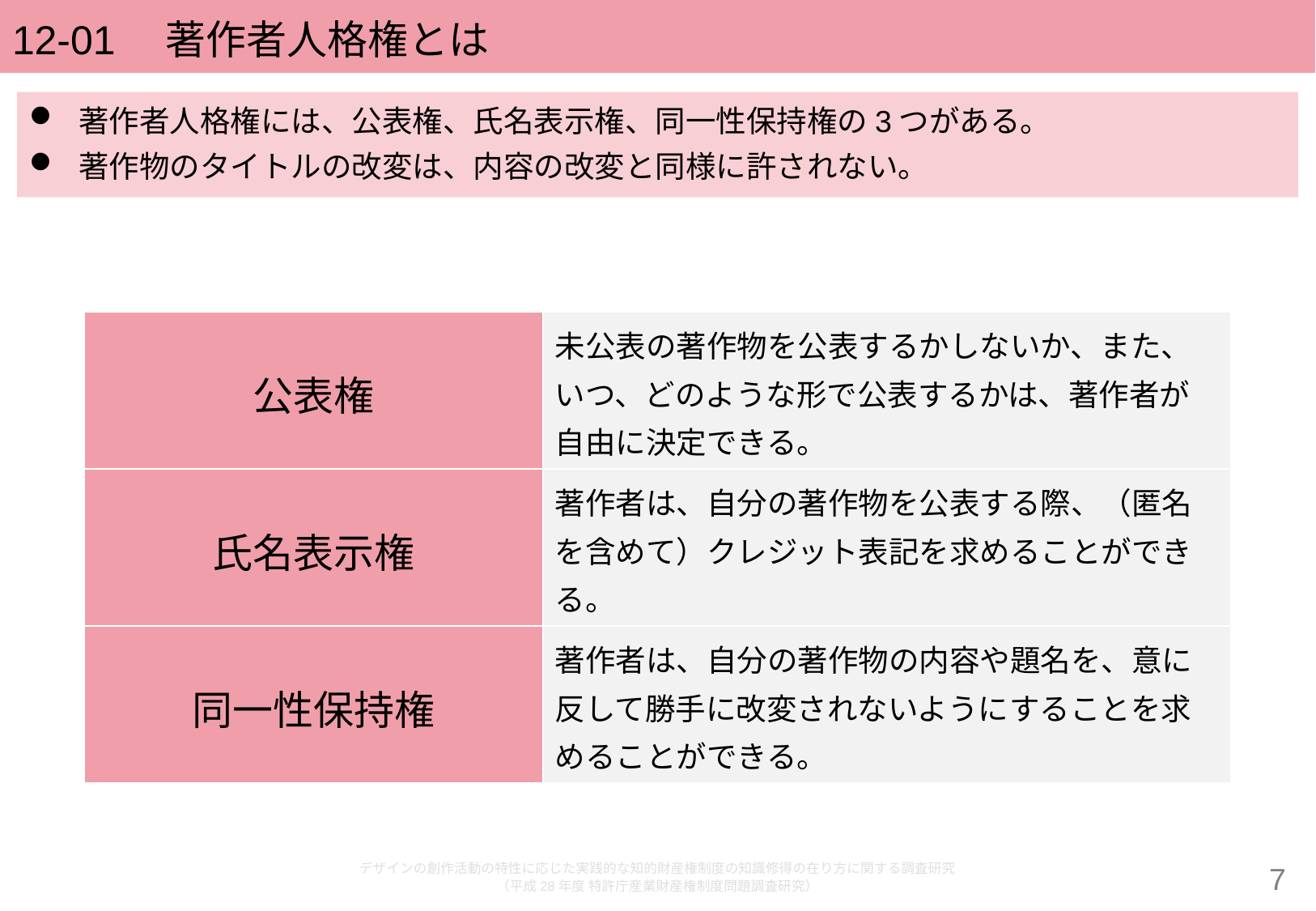

# 12-01　著作者人格権とは
著作者人格権には、公表権、氏名表示権、同一性保持権の3つがある。
著作物のタイトルの改変は、内容の改変と同様に許されない。
| 公表権 | 未公表の著作物を公表するかしないか、また、いつ、どのような形で公表するかは、著作者が自由に決定できる。 |
| --- | --- |
| 氏名表示権 | 著作者は、自分の著作物を公表する際、（匿名を含めて）クレジット表記を求めることができる。 |
| 同一性保持権 | 著作者は、自分の著作物の内容や題名を、意に反して勝手に改変されないようにすることを求めることができる。 |
デザインの創作活動の特性に応じた実践的な知的財産権制度の知識修得の在り方に関する調査研究
（平成28年度 特許庁産業財産権制度問題調査研究）
7